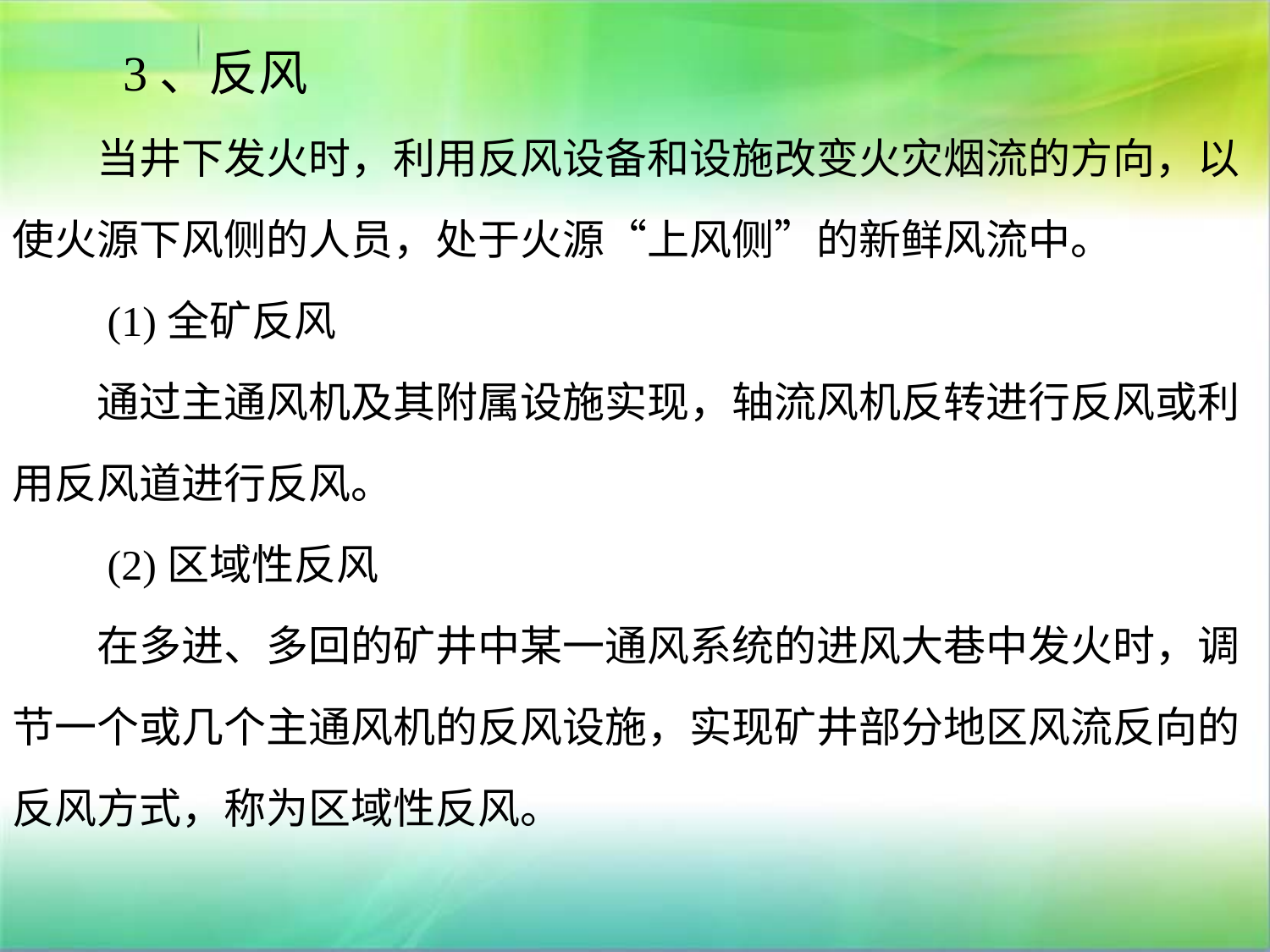

3、反风
　　当井下发火时，利用反风设备和设施改变火灾烟流的方向，以使火源下风侧的人员，处于火源“上风侧”的新鲜风流中。
　　(1)全矿反风
　　通过主通风机及其附属设施实现，轴流风机反转进行反风或利用反风道进行反风。
　　(2)区域性反风
　　在多进、多回的矿井中某一通风系统的进风大巷中发火时，调节一个或几个主通风机的反风设施，实现矿井部分地区风流反向的反风方式，称为区域性反风。